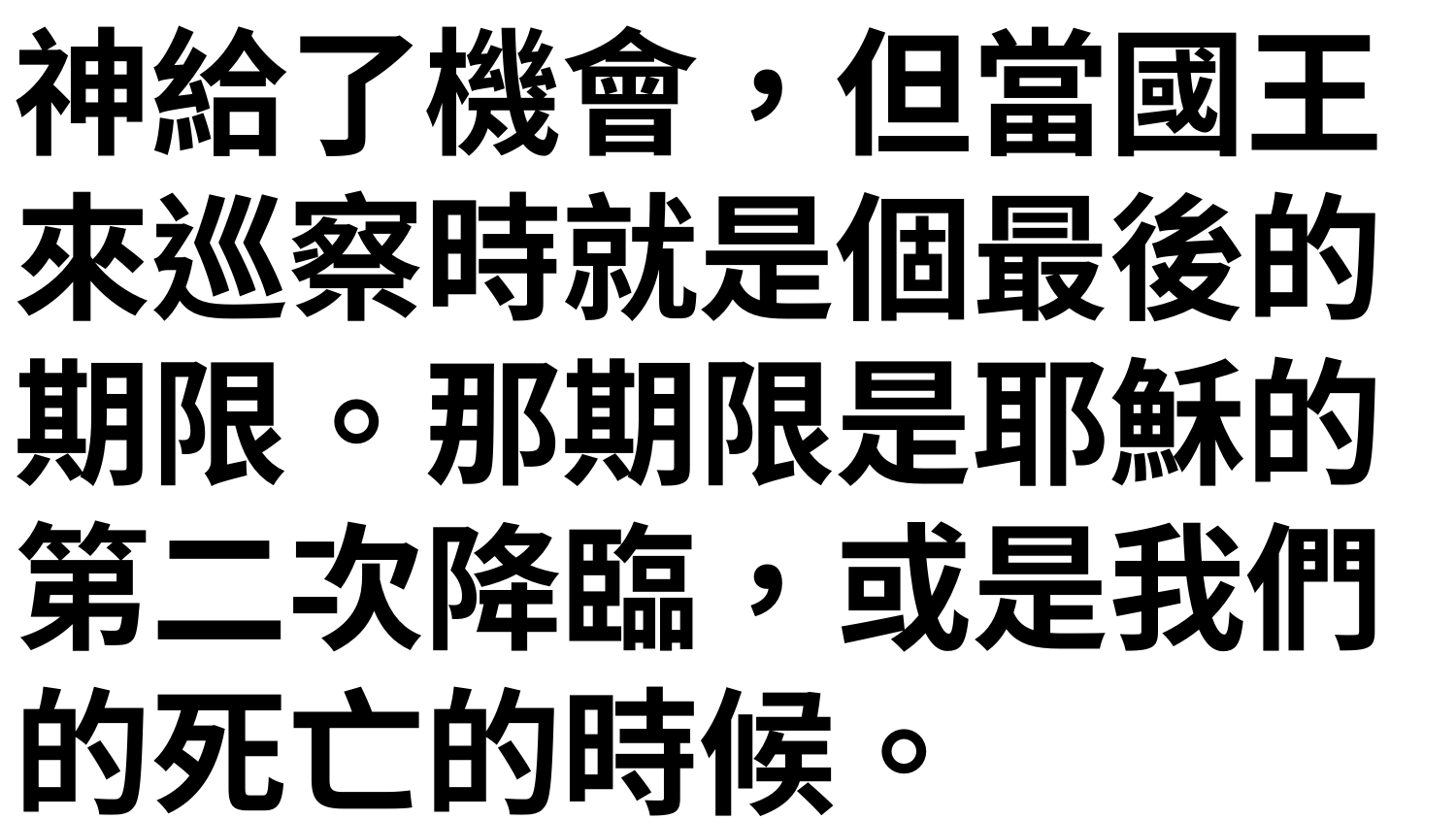

神給了機會，但當國王來巡察時就是個最後的期限。那期限是耶穌的第二次降臨，或是我們的死亡的時候。